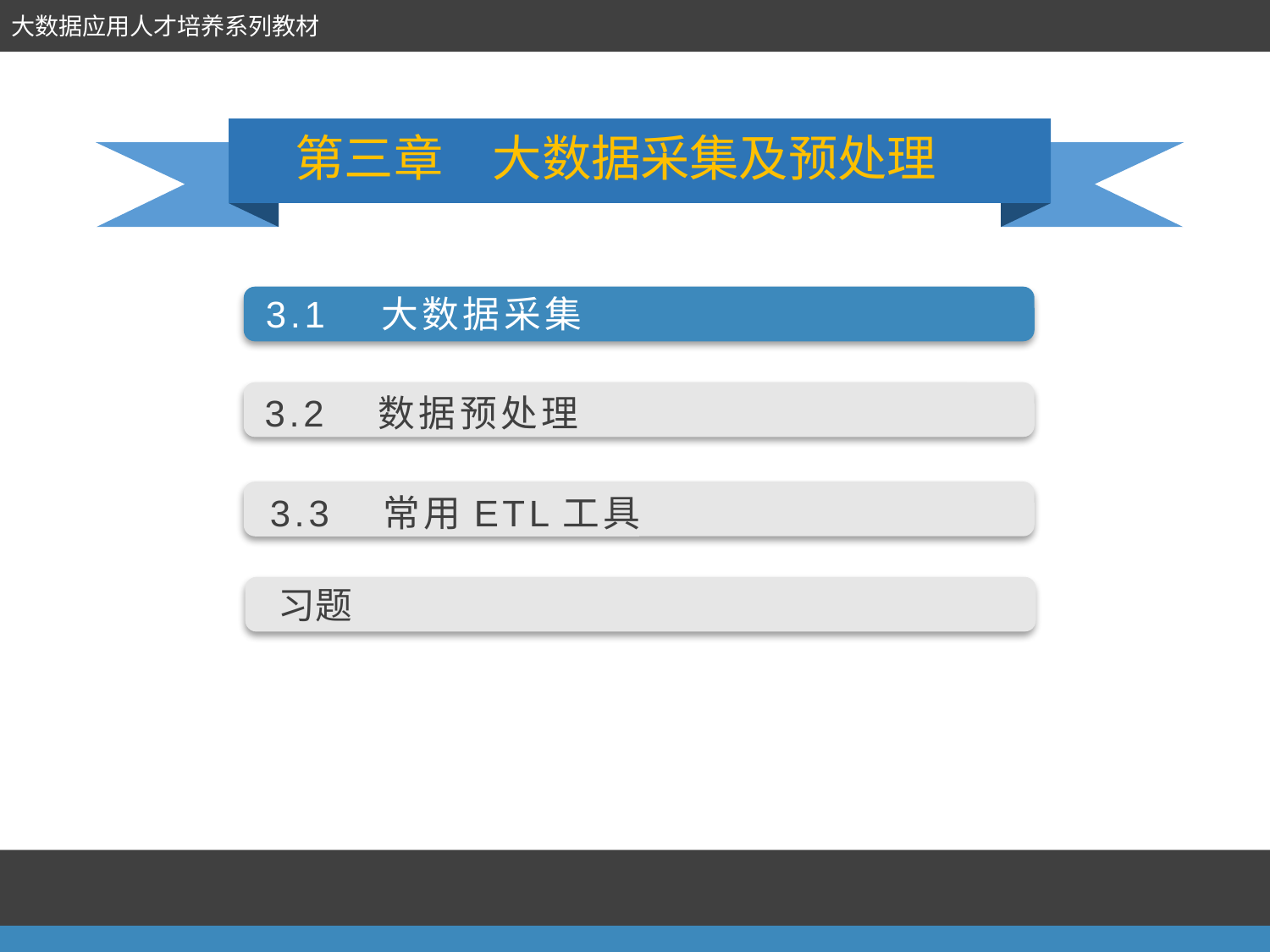

大数据应用人才培养系列教材

第三章　大数据采集及预处理
3.1   大数据采集

3.2　数据预处理

3.3　常用ETL工具
 习题